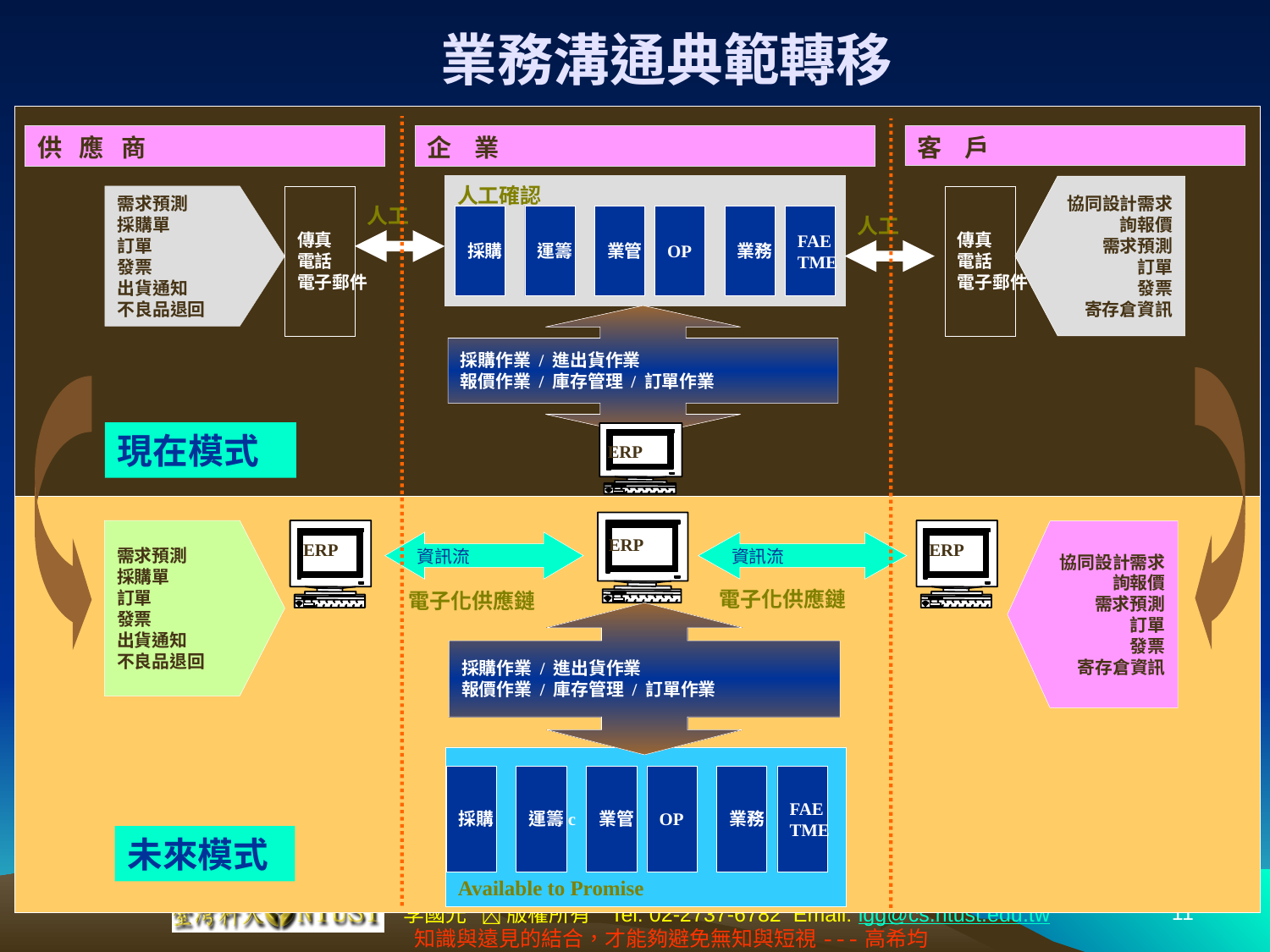

# 業務溝通典範轉移

供   應   商
企    業
客    戶
人工確認
協同設計需求
詢報價
需求預測
訂單
發票
寄存倉資訊
傳真
電話
電子郵件
需求預測
採購單
訂單
發票
出貨通知
不良品退回
傳真
電話
電子郵件
人工
採購
運籌
業管
OP
業務
FAE
TME
人工

採購作業 / 進出貨作業
報價作業 / 庫存管理 / 訂單作業

現在模式

ERP

需求預測
採購單
訂單
發票
出貨通知
不良品退回

ERP

ERP
協同設計需求
詢報價
需求預測
訂單
發票
寄存倉資訊
ERP
資訊流
資訊流
電子化供應鏈
電子化供應鏈
採購作業 / 進出貨作業
報價作業 / 庫存管理 / 訂單作業
Available to Promise
採購
運籌c
業管
OP
業務
FAE
TME
未來模式
11